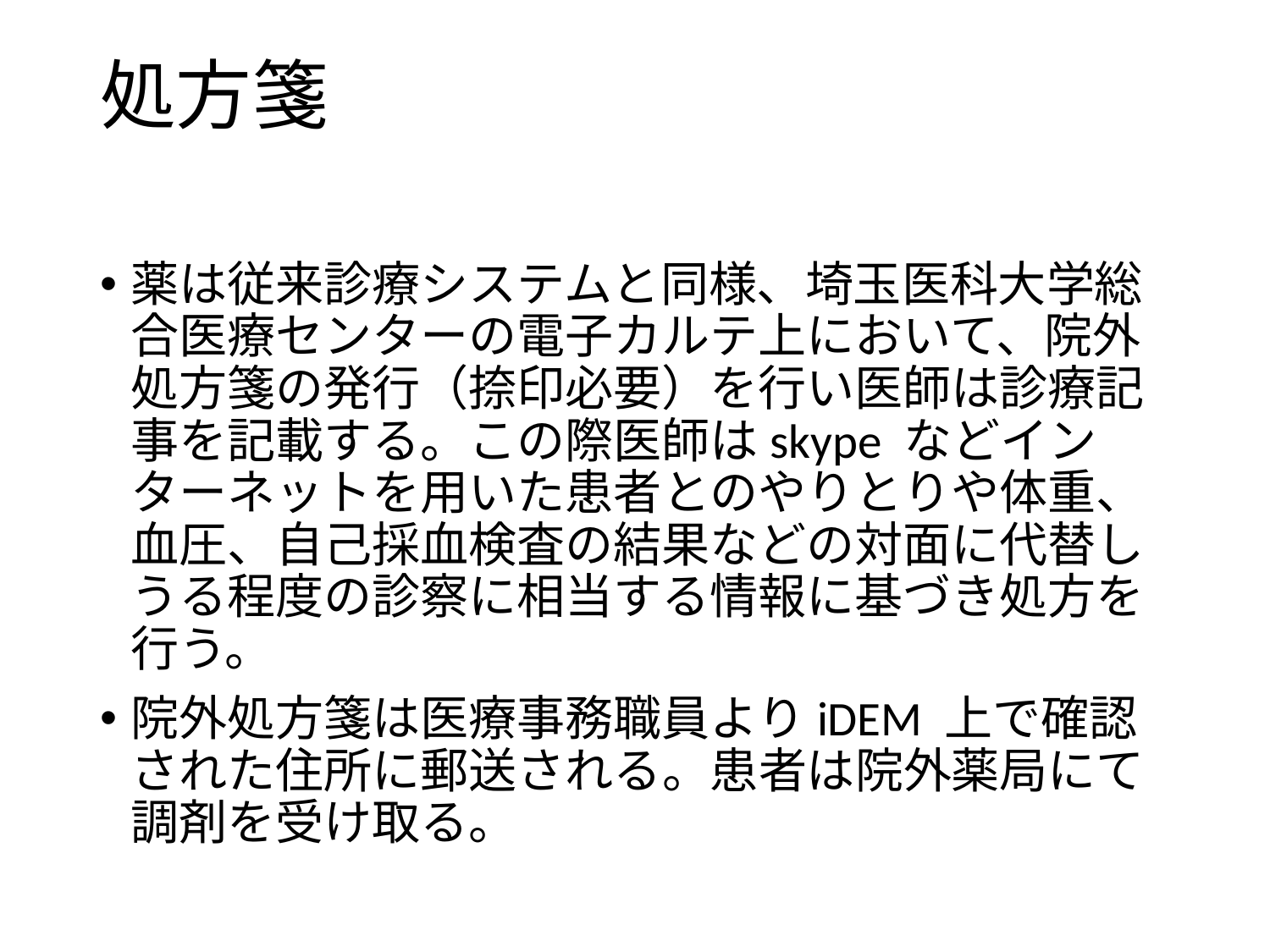

# 処方箋
薬は従来診療システムと同様、埼玉医科大学総合医療センターの電子カルテ上において、院外処方箋の発行（捺印必要）を行い医師は診療記事を記載する。この際医師はskype などインターネットを用いた患者とのやりとりや体重、血圧、自己採血検査の結果などの対面に代替しうる程度の診察に相当する情報に基づき処方を行う。
院外処方箋は医療事務職員よりiDEM 上で確認された住所に郵送される。患者は院外薬局にて調剤を受け取る。